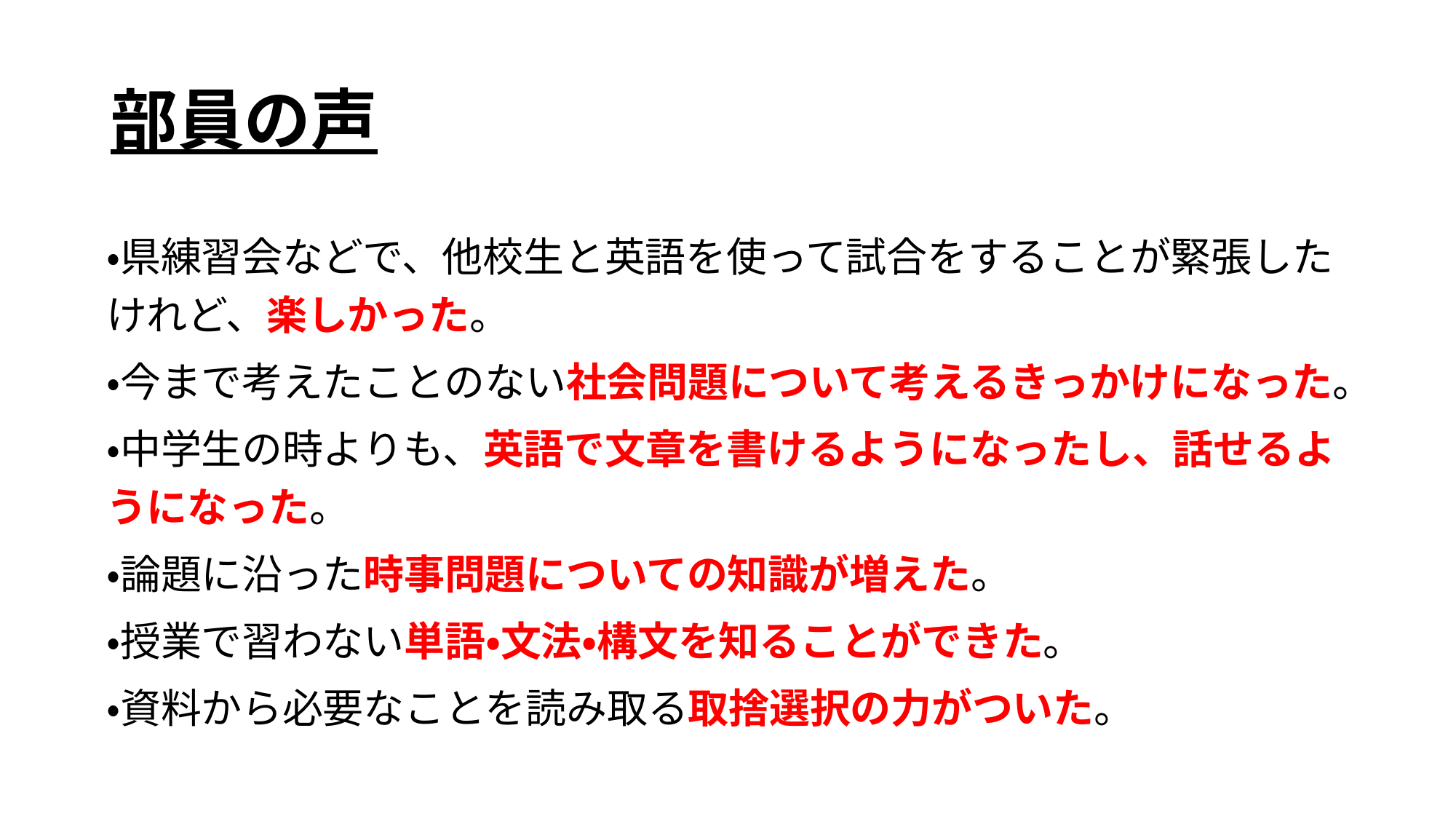

# 部員の声
・県練習会などで、他校生と英語を使って試合をすることが緊張したけれど、楽しかった。
・今まで考えたことのない社会問題について考えるきっかけになった。
・中学生の時よりも、英語で文章を書けるようになったし、話せるようになった。
・論題に沿った時事問題についての知識が増えた。
・授業で習わない単語・文法・構文を知ることができた。
・資料から必要なことを読み取る取捨選択の力がついた。